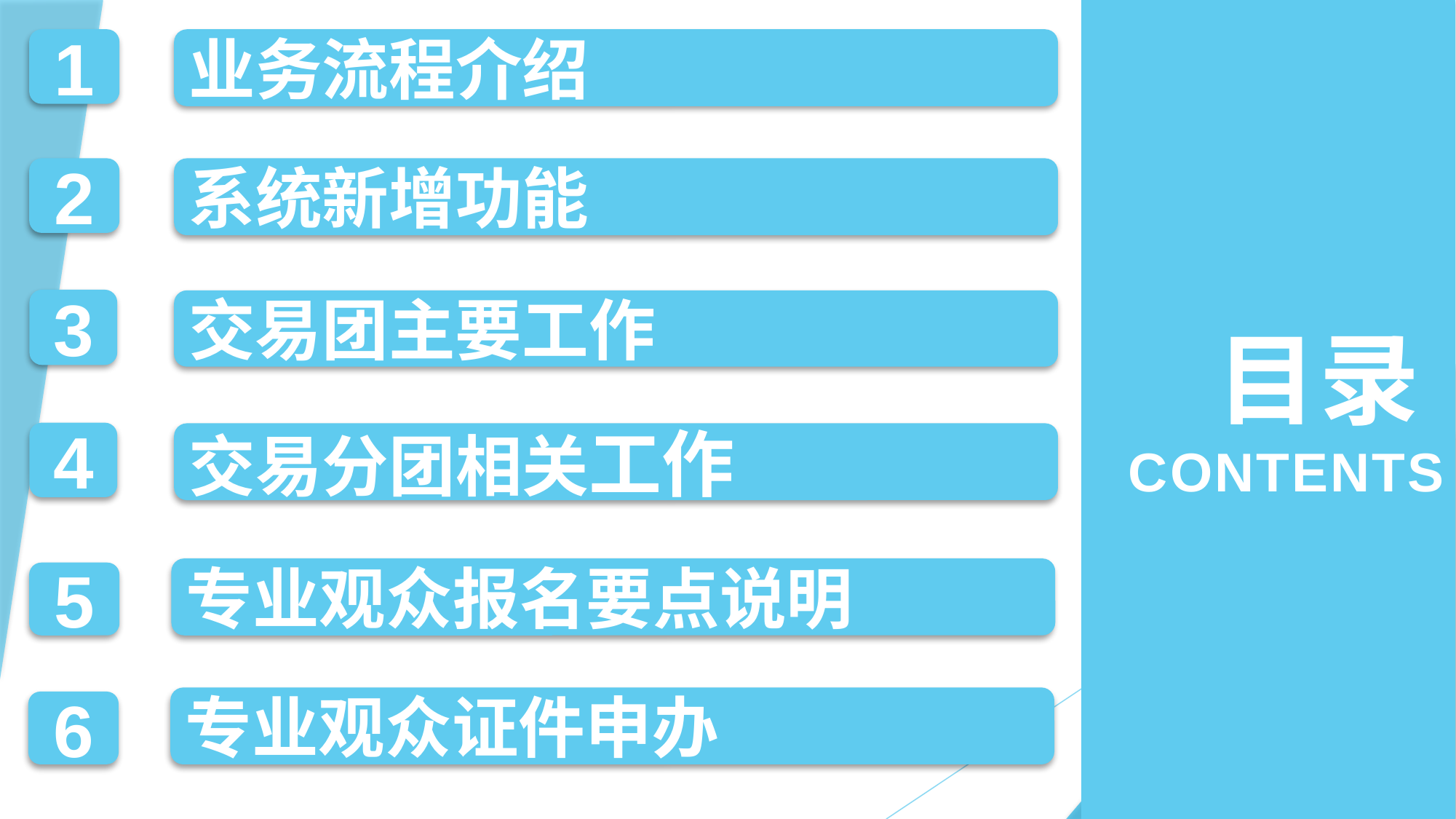

目录
CONTENTS
业务流程介绍
1
系统新增功能
2
3
交易团主要工作
4
交易分团相关工作
专业观众报名要点说明
5
专业观众证件申办
6